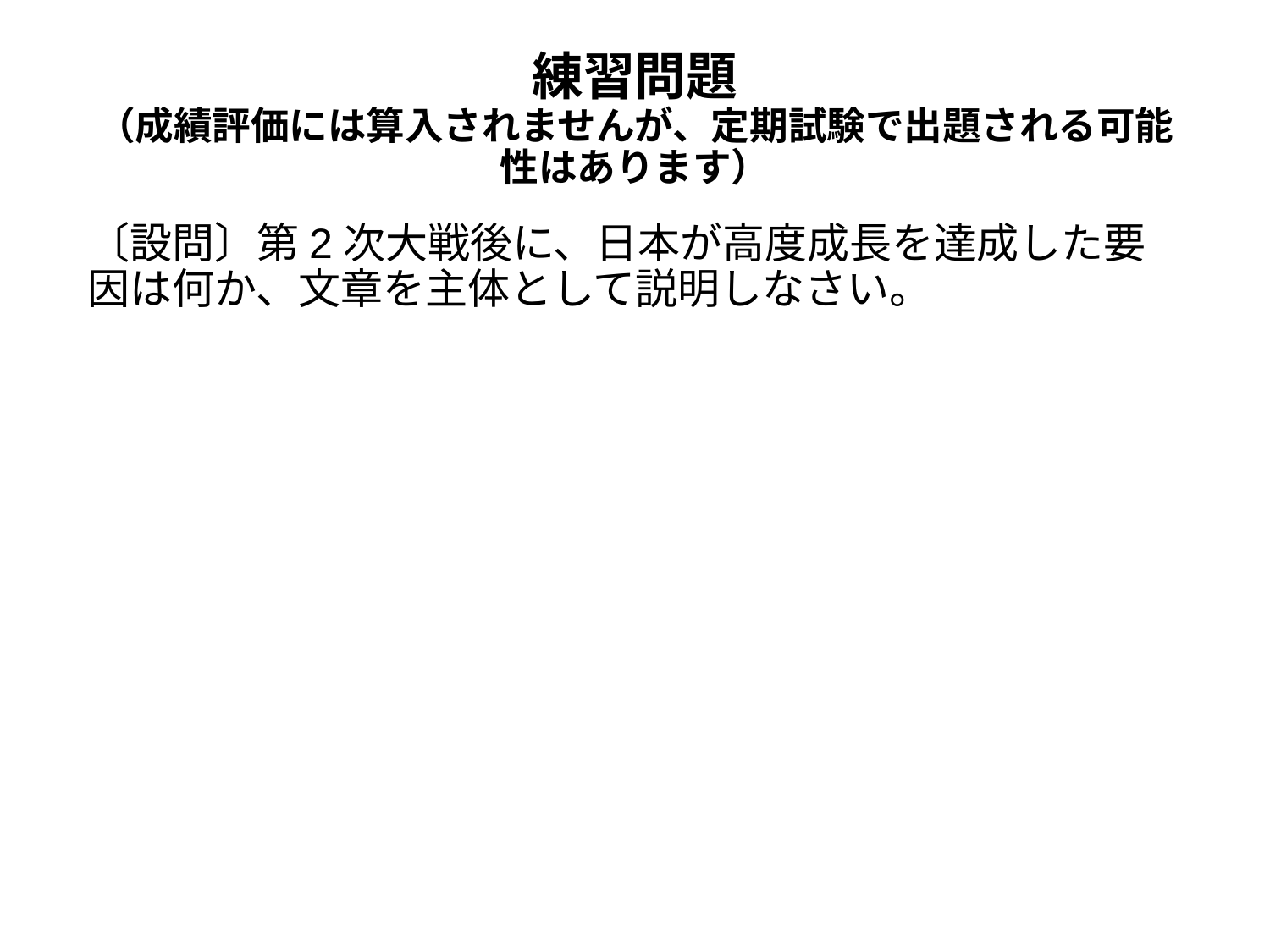

練習問題
（成績評価には算入されませんが、定期試験で出題される可能性はあります）
〔設問〕第2次大戦後に、日本が高度成長を達成した要因は何か、文章を主体として説明しなさい。